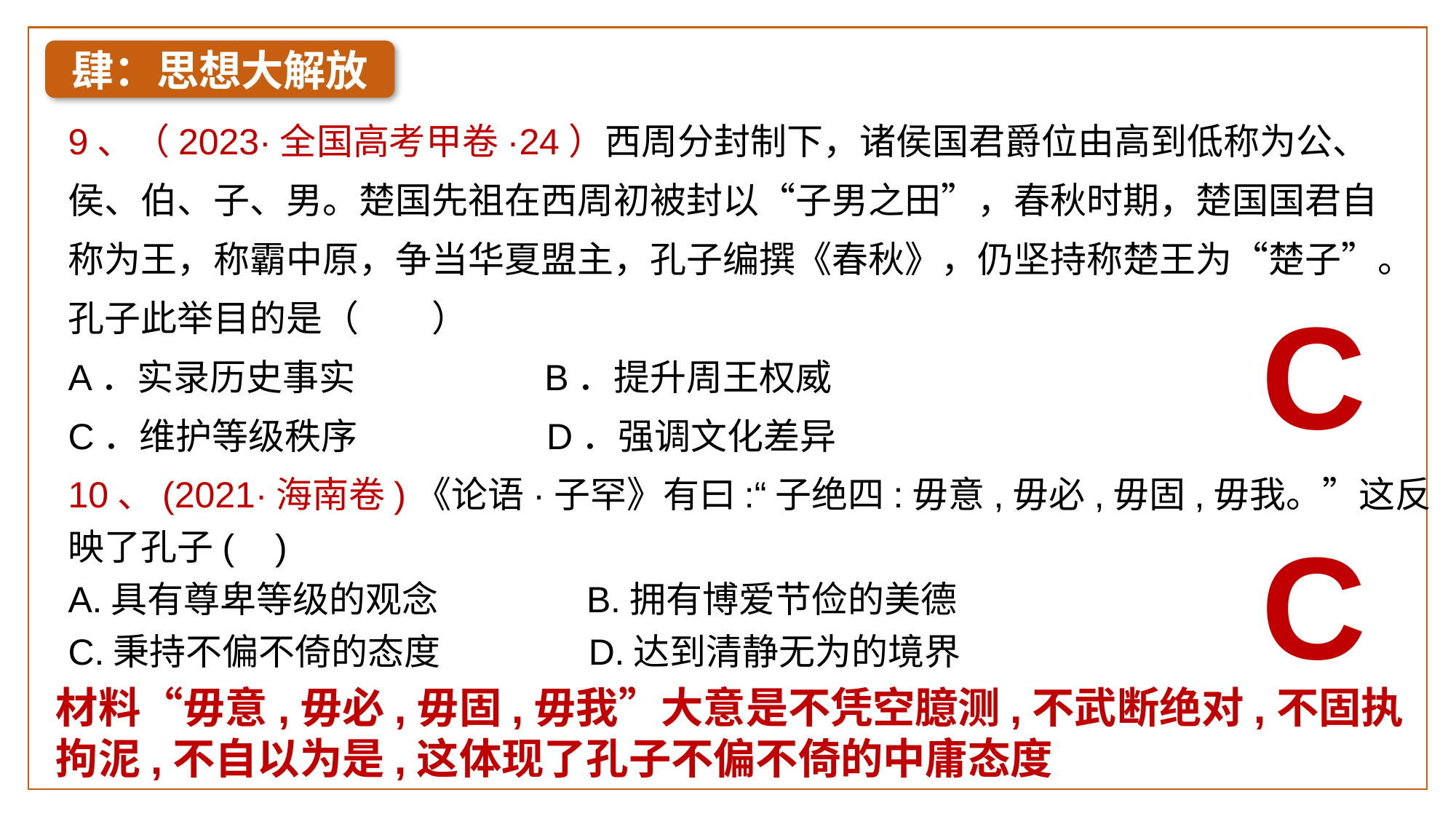

肆：思想大解放
9、（2023·全国高考甲卷·24）西周分封制下，诸侯国君爵位由高到低称为公、侯、伯、子、男。楚国先祖在西周初被封以“子男之田”，春秋时期，楚国国君自称为王，称霸中原，争当华夏盟主，孔子编撰《春秋》，仍坚持称楚王为“楚子”。孔子此举目的是（　　）
A．实录历史事实                      B．提升周王权威
C．维护等级秩序                      D．强调文化差异
C
10、(2021·海南卷)《论语·子罕》有曰:“子绝四:毋意,毋必,毋固,毋我。”这反映了孔子(    )
A.具有尊卑等级的观念                 B.拥有博爱节俭的美德
C.秉持不偏不倚的态度                 D.达到清静无为的境界
C
材料“毋意,毋必,毋固,毋我”大意是不凭空臆测,不武断绝对,不固执拘泥,不自以为是,这体现了孔子不偏不倚的中庸态度